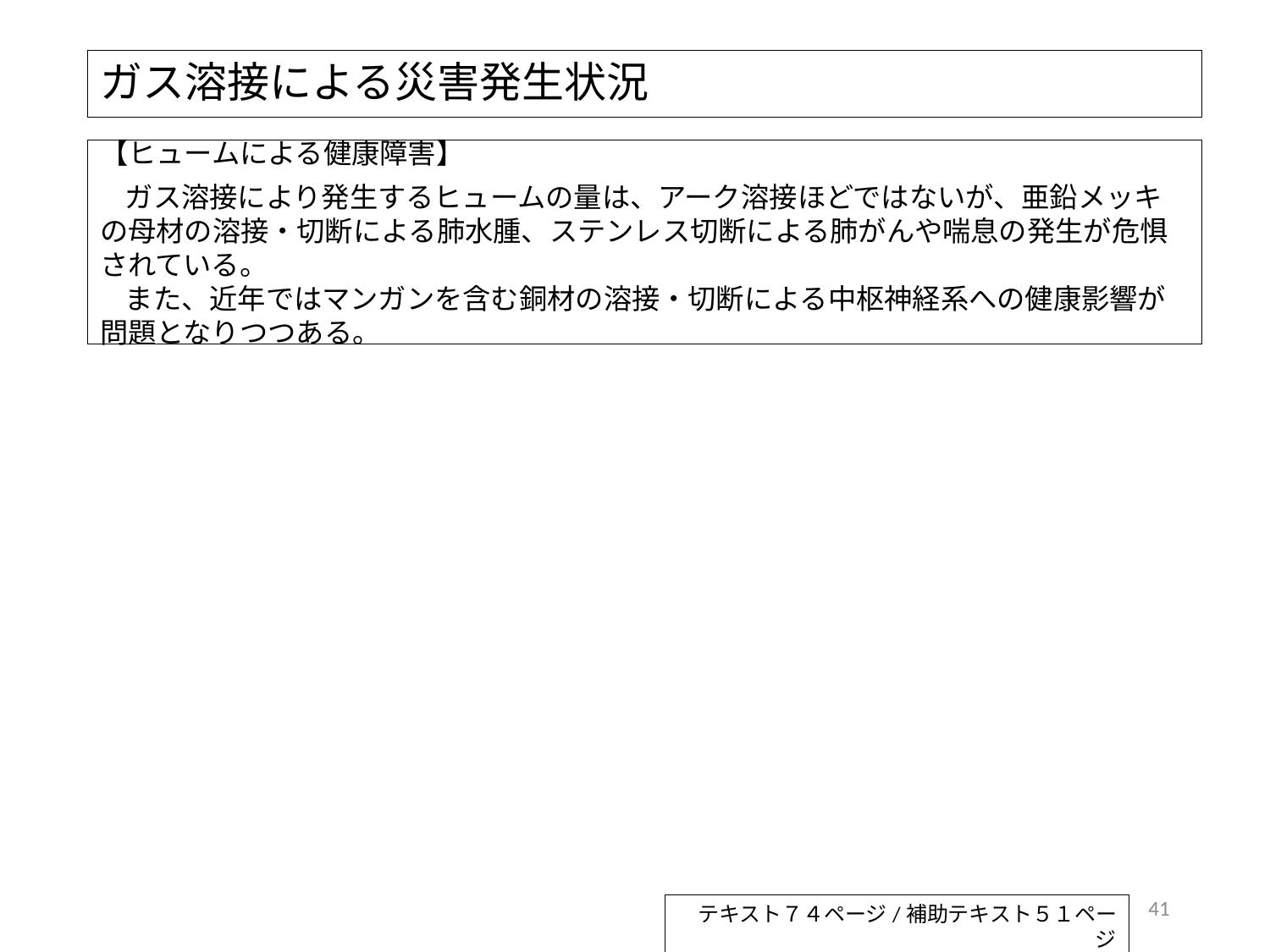

# ガス溶接による災害発生状況
【ヒュームによる健康障害】
ガス溶接により発生するヒュームの量は、アーク溶接ほどではないが、亜鉛メッキの母材の溶接・切断による肺水腫、ステンレス切断による肺がんや喘息の発生が危惧されている。
また、近年ではマンガンを含む銅材の溶接・切断による中枢神経系への健康影響が問題となりつつある。
41
テキスト７４ページ/補助テキスト５１ページ